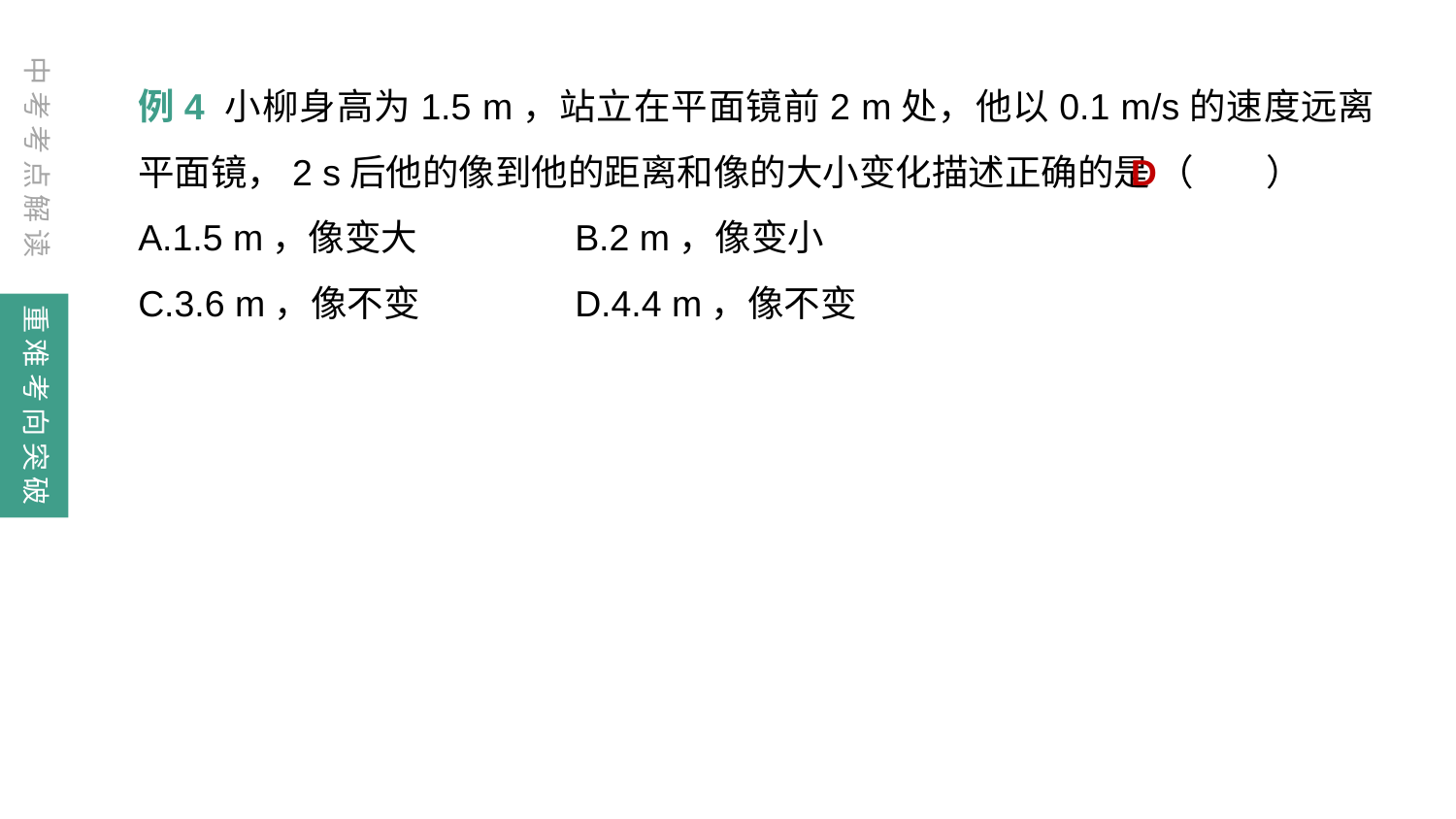

中考考点解读
例4 小柳身高为1.5 m，站立在平面镜前2 m处，他以0.1 m/s的速度远离平面镜，2 s后他的像到他的距离和像的大小变化描述正确的是	（　　）
A.1.5 m，像变大		B.2 m，像变小
C.3.6 m，像不变		D.4.4 m，像不变
D
重难考向突破